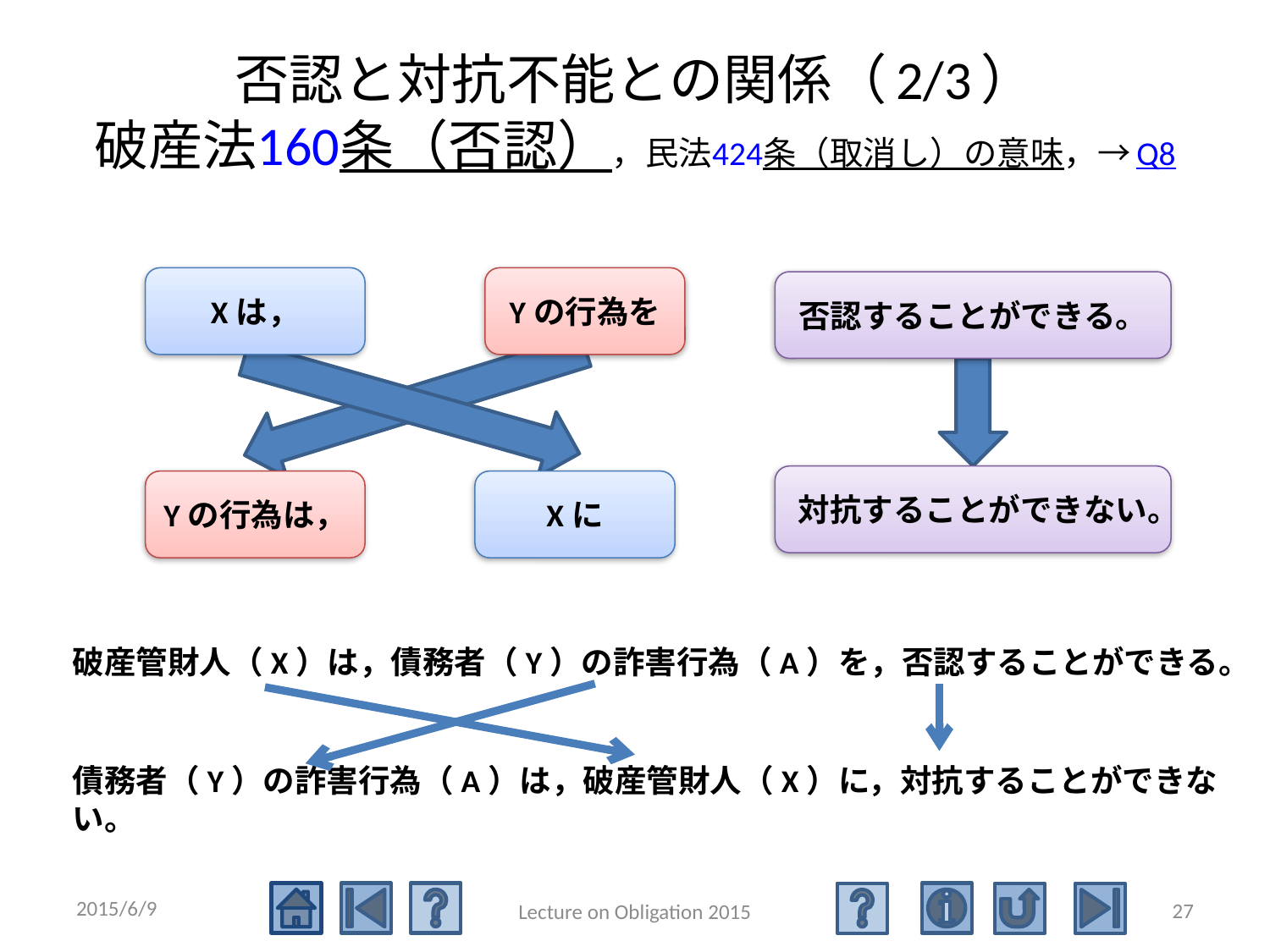

# 否認と対抗不能との関係（2/3） 破産法160条（否認），民法424条（取消し）の意味，→Q8

Xは，
Yの行為を
否認することができる。

対抗することができない。
Yの行為は，
Xに
破産管財人（X）は，債務者（Y）の詐害行為（A）を，否認することができる。
債務者（Y）の詐害行為（A）は，破産管財人（X）に，対抗することができない。
2015/6/9
27
Lecture on Obligation 2015